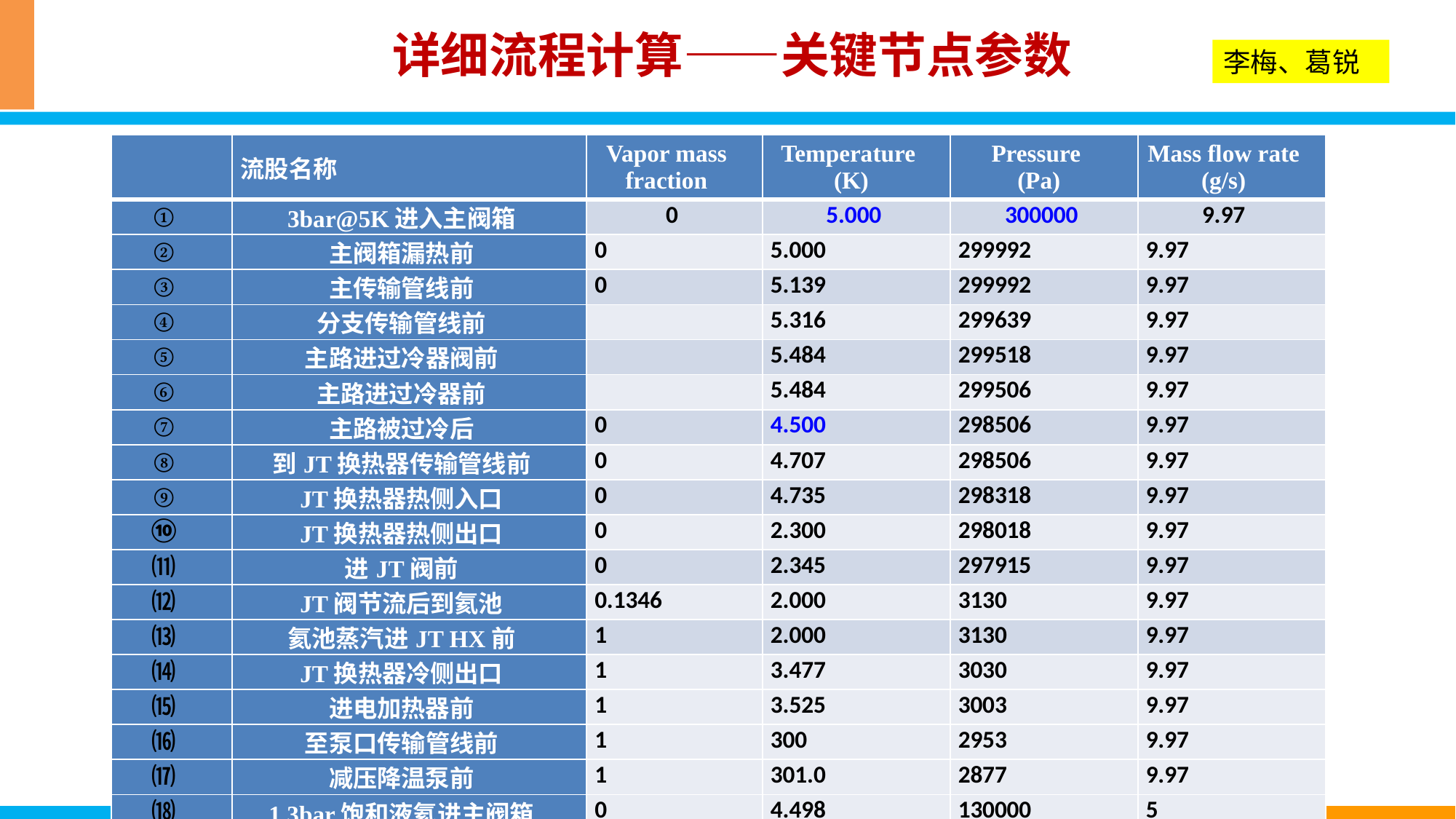

详细流程计算——关键节点参数

李梅、葛锐
|  | 流股名称 | Vapor mass fraction | Temperature (K) | Pressure (Pa) | Mass flow rate (g/s) |
| --- | --- | --- | --- | --- | --- |
| ① | 3bar@5K进入主阀箱 | 0 | 5.000 | 300000 | 9.97 |
| ② | 主阀箱漏热前 | 0 | 5.000 | 299992 | 9.97 |
| ③ | 主传输管线前 | 0 | 5.139 | 299992 | 9.97 |
| ④ | 分支传输管线前 |  | 5.316 | 299639 | 9.97 |
| ⑤ | 主路进过冷器阀前 |  | 5.484 | 299518 | 9.97 |
| ⑥ | 主路进过冷器前 |  | 5.484 | 299506 | 9.97 |
| ⑦ | 主路被过冷后 | 0 | 4.500 | 298506 | 9.97 |
| ⑧ | 到JT换热器传输管线前 | 0 | 4.707 | 298506 | 9.97 |
| ⑨ | JT换热器热侧入口 | 0 | 4.735 | 298318 | 9.97 |
| ⑩ | JT换热器热侧出口 | 0 | 2.300 | 298018 | 9.97 |
| ⑾ | 进JT阀前 | 0 | 2.345 | 297915 | 9.97 |
| ⑿ | JT阀节流后到氦池 | 0.1346 | 2.000 | 3130 | 9.97 |
| ⒀ | 氦池蒸汽进JT HX前 | 1 | 2.000 | 3130 | 9.97 |
| ⒁ | JT换热器冷侧出口 | 1 | 3.477 | 3030 | 9.97 |
| ⒂ | 进电加热器前 | 1 | 3.525 | 3003 | 9.97 |
| ⒃ | 至泵口传输管线前 | 1 | 300 | 2953 | 9.97 |
| ⒄ | 减压降温泵前 | 1 | 301.0 | 2877 | 9.97 |
| ⒅ | 1.3bar饱和液氦进主阀箱 | 0 | 4.498 | 130000 | 5 |
| ⒆ | 1.3bar饱和液氦传输至过冷器 | 0.1979 | 4.497 | 129939 | 5 |